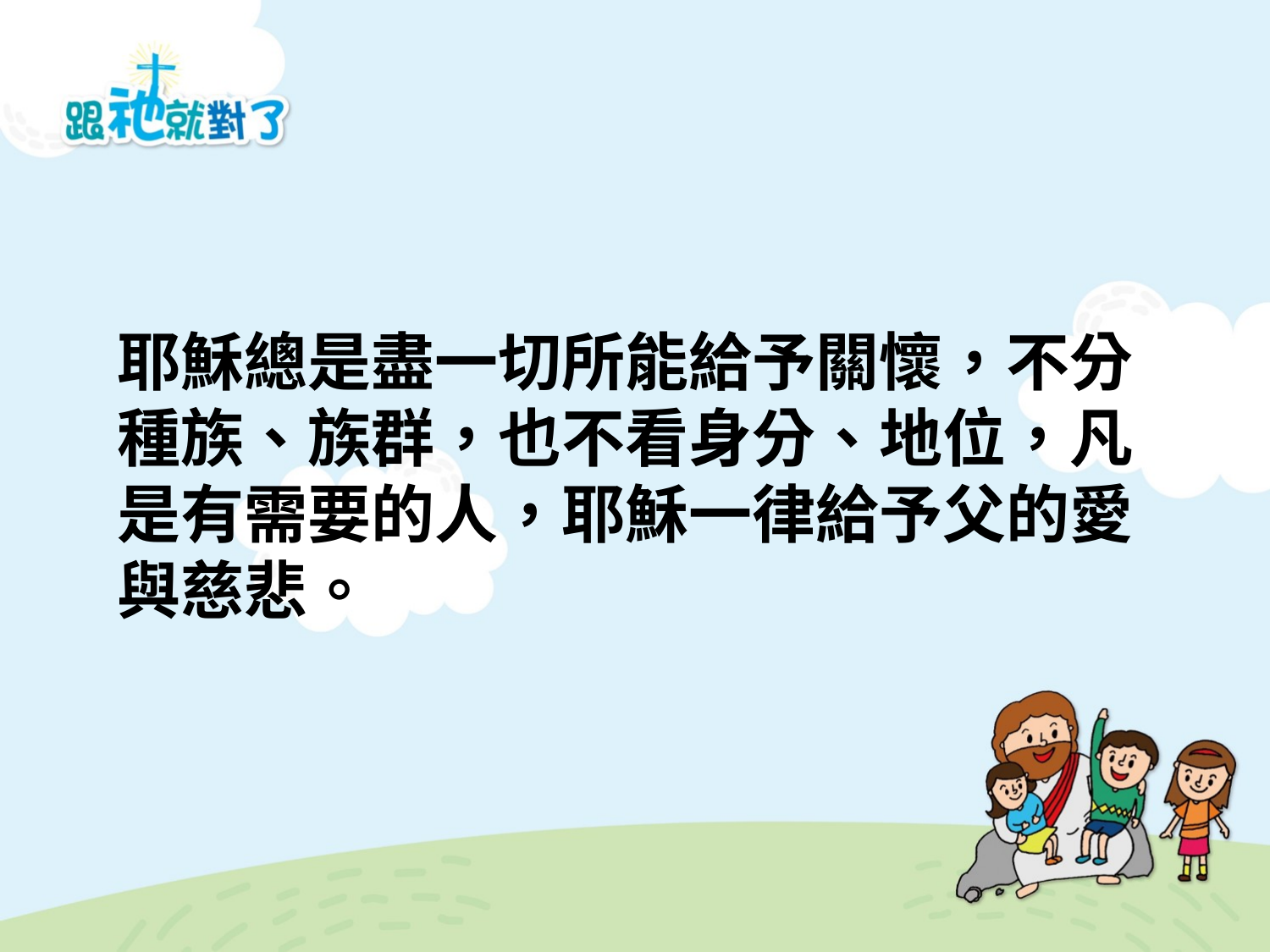

耶穌總是盡一切所能給予關懷，不分種族、族群，也不看身分、地位，凡是有需要的人，耶穌一律給予父的愛與慈悲。